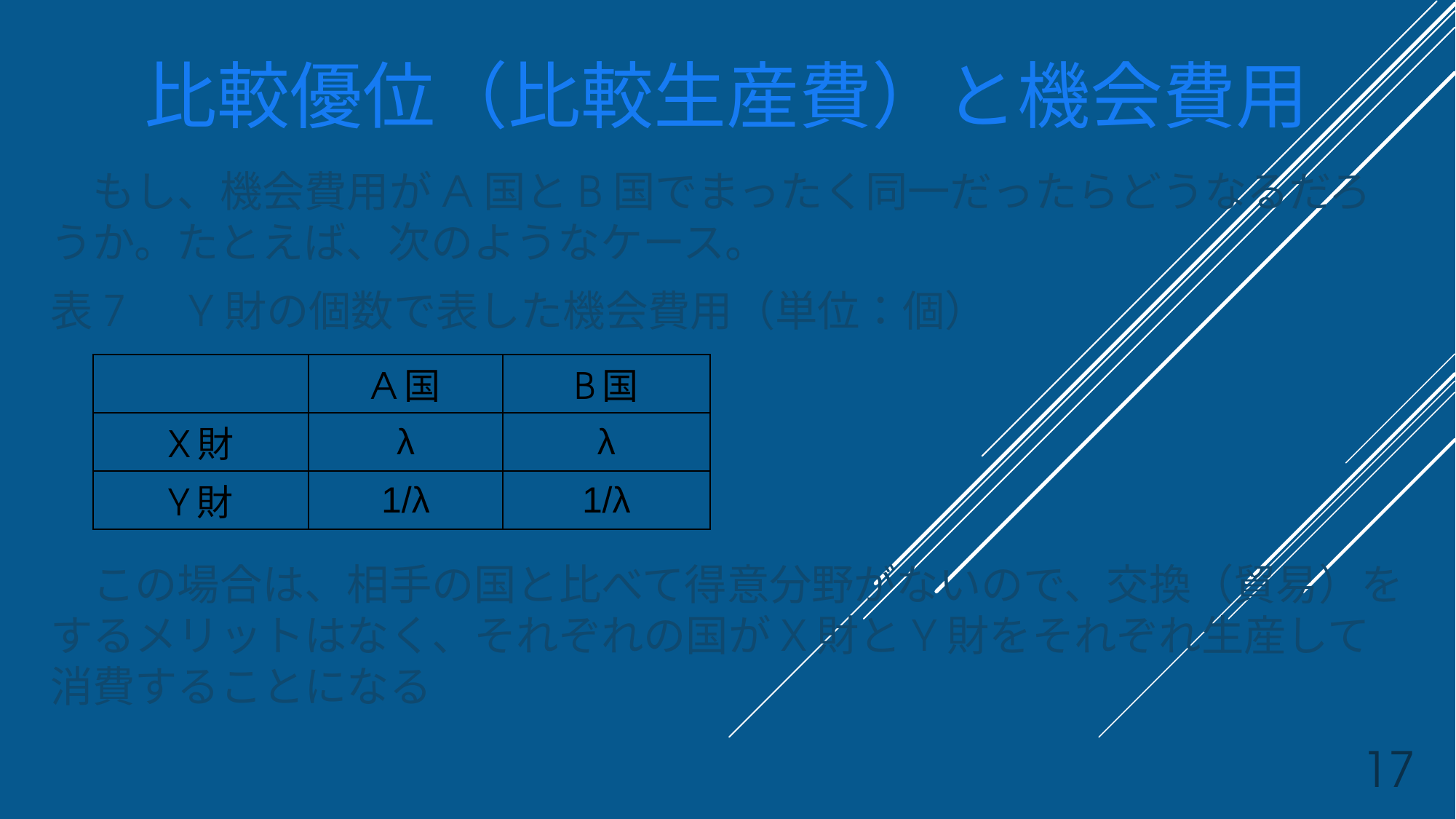

# 比較優位（比較生産費）と機会費用
　もし、機会費用がA国とB国でまったく同一だったらどうなるだろうか。たとえば、次のようなケース。
表7　Y財の個数で表した機会費用（単位：個）

　この場合は、相手の国と比べて得意分野がないので、交換（貿易）をするメリットはなく、それぞれの国がX財とY財をそれぞれ生産して消費することになる
|  | A国 | B国 |
| --- | --- | --- |
| X財 | λ | λ |
| Y財 | 1/λ | 1/λ |
17